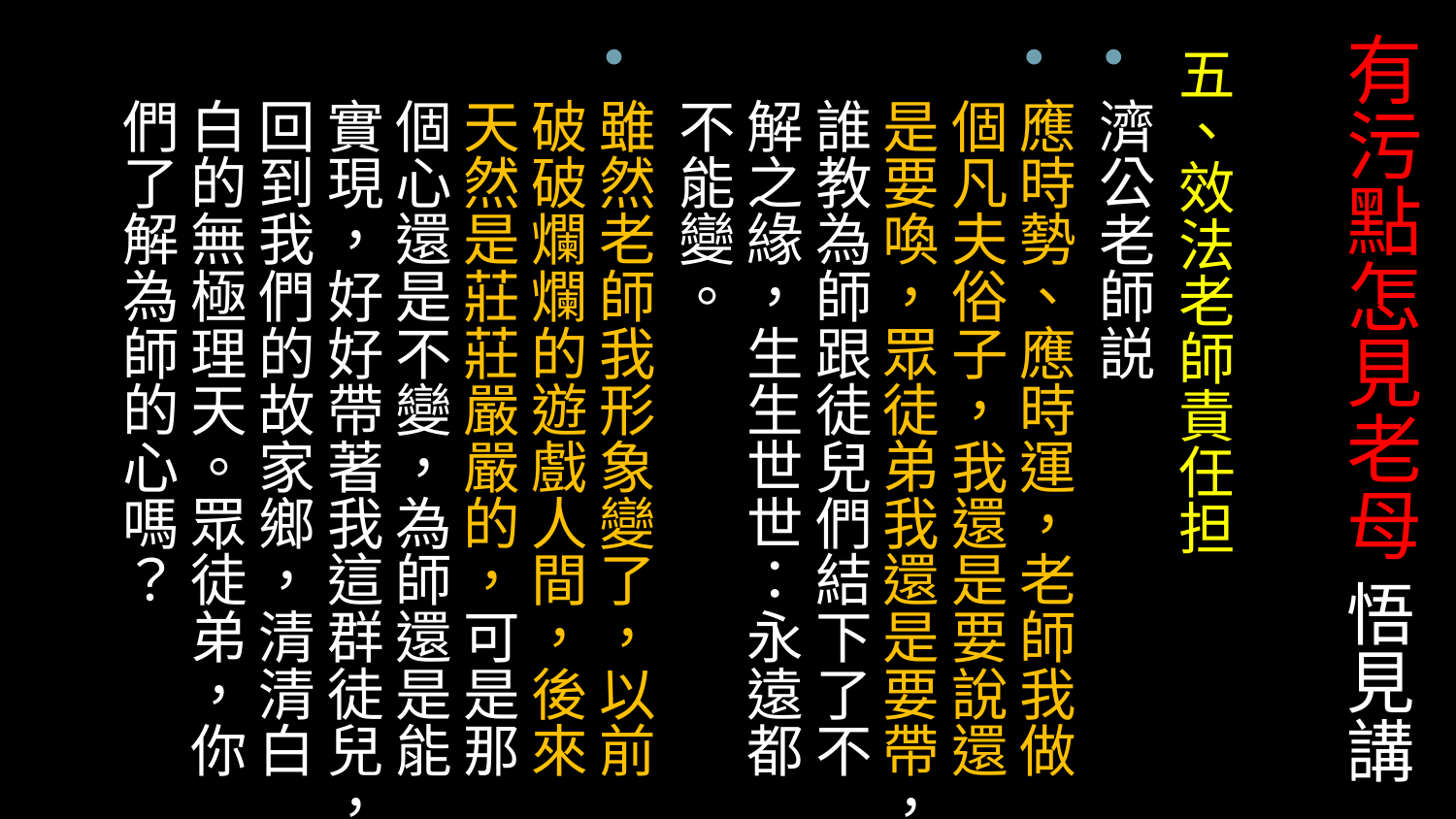

# 有污點怎見老母 悟見講
五、效法老師責任担
濟公老師説
應時勢、應時運，老師我做個凡夫俗子，我還是要說還是要喚，眾徒弟我還是要帶，誰教為師跟徒兒們結下了不解之緣，生生世世：永遠都不能變。
雖然老師我形象變了，以前破破爛爛的遊戲人間，後來天然是莊莊嚴嚴的，可是那個心還是不變，為師還是能實現，好好帶著我這群徒兒，回到我們的故家鄉，清清白白的無極理天。眾徒弟，你們了解為師的心嗎？